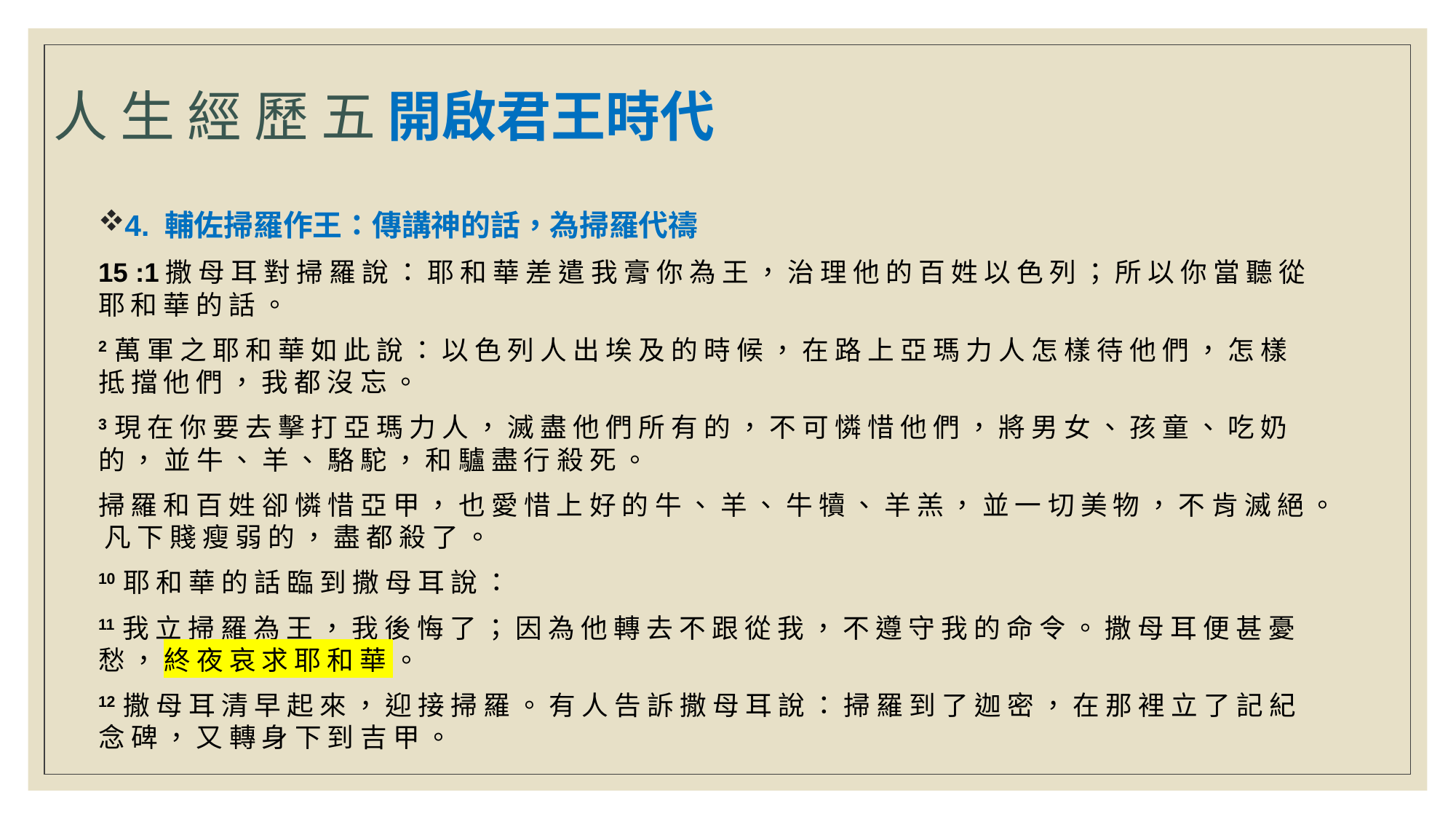

# 人 生 經 歷 五 開啟君王時代

4. 輔佐掃羅作王：傳講神的話，為掃羅代禱
15 :1撒 母 耳 對 掃 羅 說 ： 耶 和 華 差 遣 我 膏 你 為 王 ， 治 理 他 的 百 姓 以 色 列 ； 所 以 你 當 聽 從 耶 和 華 的 話 。
2 萬 軍 之 耶 和 華 如 此 說 ： 以 色 列 人 出 埃 及 的 時 候 ， 在 路 上 亞 瑪 力 人 怎 樣 待 他 們 ， 怎 樣 抵 擋 他 們 ， 我 都 沒 忘 。
3 現 在 你 要 去 擊 打 亞 瑪 力 人 ， 滅 盡 他 們 所 有 的 ， 不 可 憐 惜 他 們 ， 將 男 女 、 孩 童 、 吃 奶 的 ， 並 牛 、 羊 、 駱 駝 ， 和 驢 盡 行 殺 死 。
掃 羅 和 百 姓 卻 憐 惜 亞 甲 ， 也 愛 惜 上 好 的 牛 、 羊 、 牛 犢 、 羊 羔 ， 並 一 切 美 物 ， 不 肯 滅 絕 。 凡 下 賤 瘦 弱 的 ， 盡 都 殺 了 。
10 耶 和 華 的 話 臨 到 撒 母 耳 說 ：
11 我 立 掃 羅 為 王 ， 我 後 悔 了 ； 因 為 他 轉 去 不 跟 從 我 ， 不 遵 守 我 的 命 令 。 撒 母 耳 便 甚 憂 愁 ， 終 夜 哀 求 耶 和 華 。
12 撒 母 耳 清 早 起 來 ， 迎 接 掃 羅 。 有 人 告 訴 撒 母 耳 說 ： 掃 羅 到 了 迦 密 ， 在 那 裡 立 了 記 紀 念 碑 ， 又 轉 身 下 到 吉 甲 。